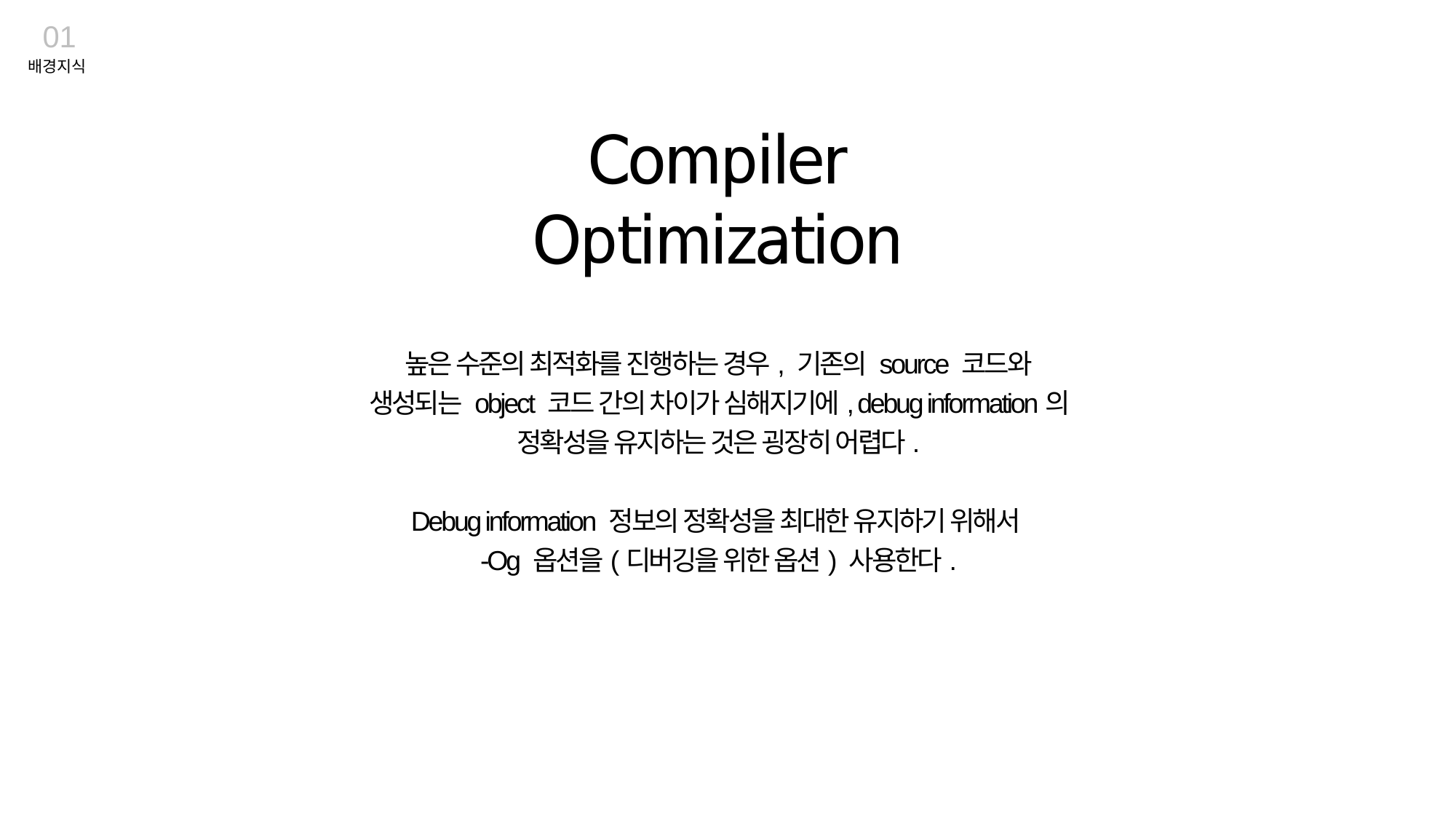

01
배경지식
Compiler Optimization
높은 수준의 최적화를 진행하는 경우, 기존의 source 코드와
생성되는 object 코드 간의 차이가 심해지기에, debug information의 정확성을 유지하는 것은 굉장히 어렵다.

Debug information 정보의 정확성을 최대한 유지하기 위해서
-Og 옵션을(디버깅을 위한 옵션) 사용한다.